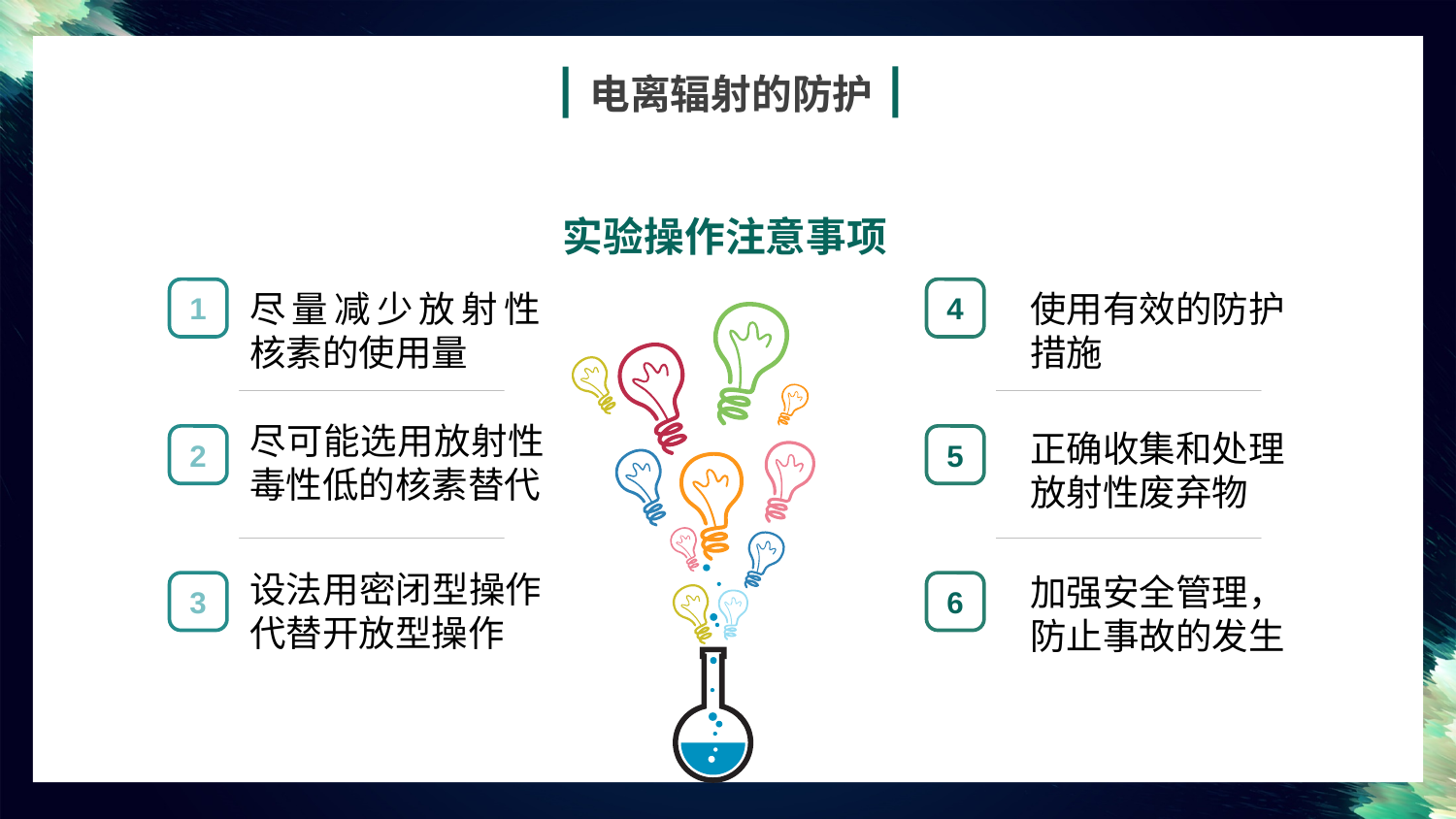

电离辐射的防护

实验操作注意事项
1
尽量减少放射性核素的使用量
尽可能选用放射性毒性低的核素替代
2
设法用密闭型操作代替开放型操作
3
4
使用有效的防护措施
正确收集和处理放射性废弃物
5
加强安全管理，防止事故的发生
6